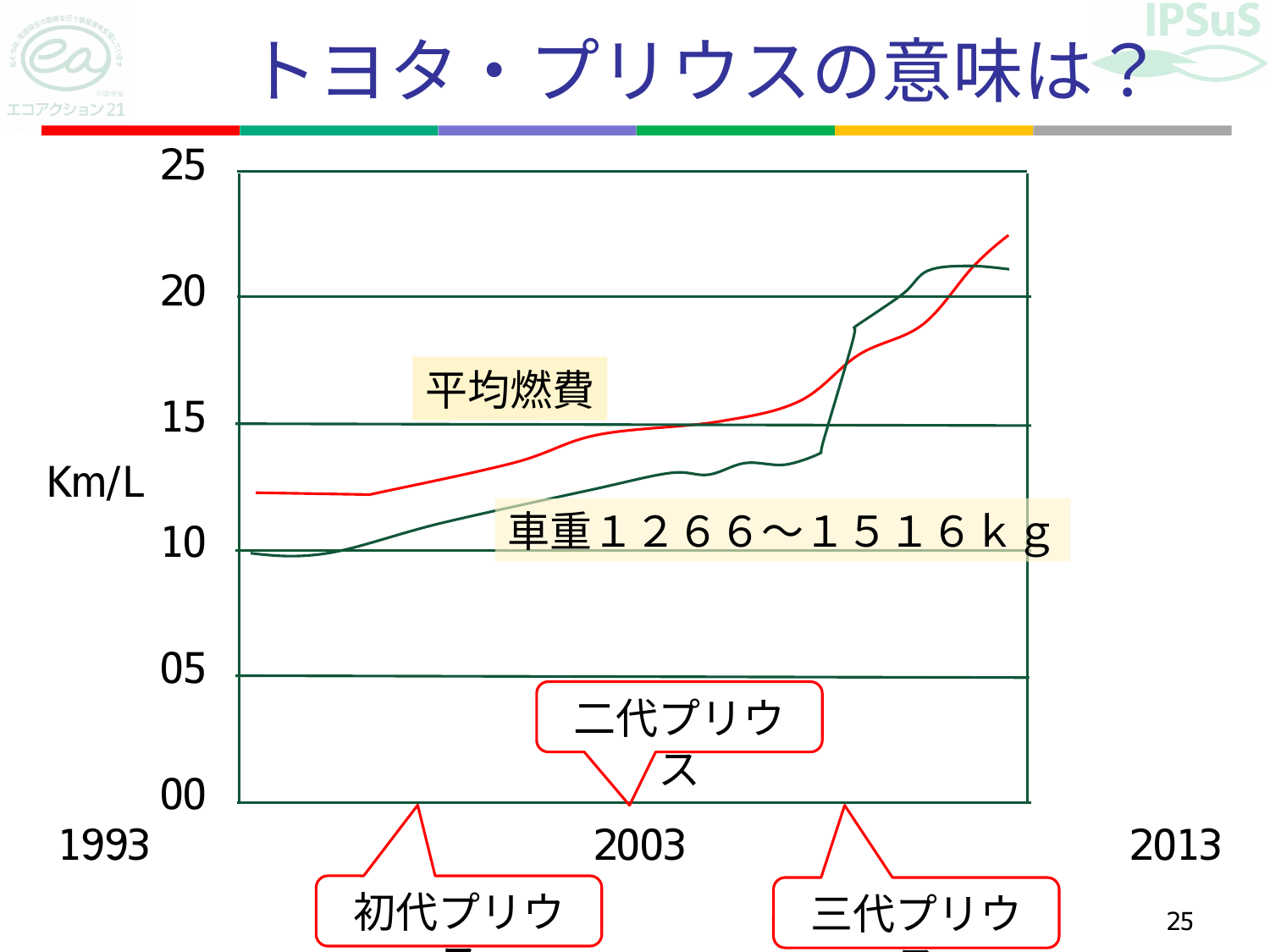

# トヨタ・プリウスの意味は？

25

20

15

10

05

00

平均燃費
Km/L
車重１２６６～１５１６ｋｇ
二代プリウス
1993　　　　　　　　　　2003　　　　　　　　　　2013
初代プリウス
三代プリウス
25